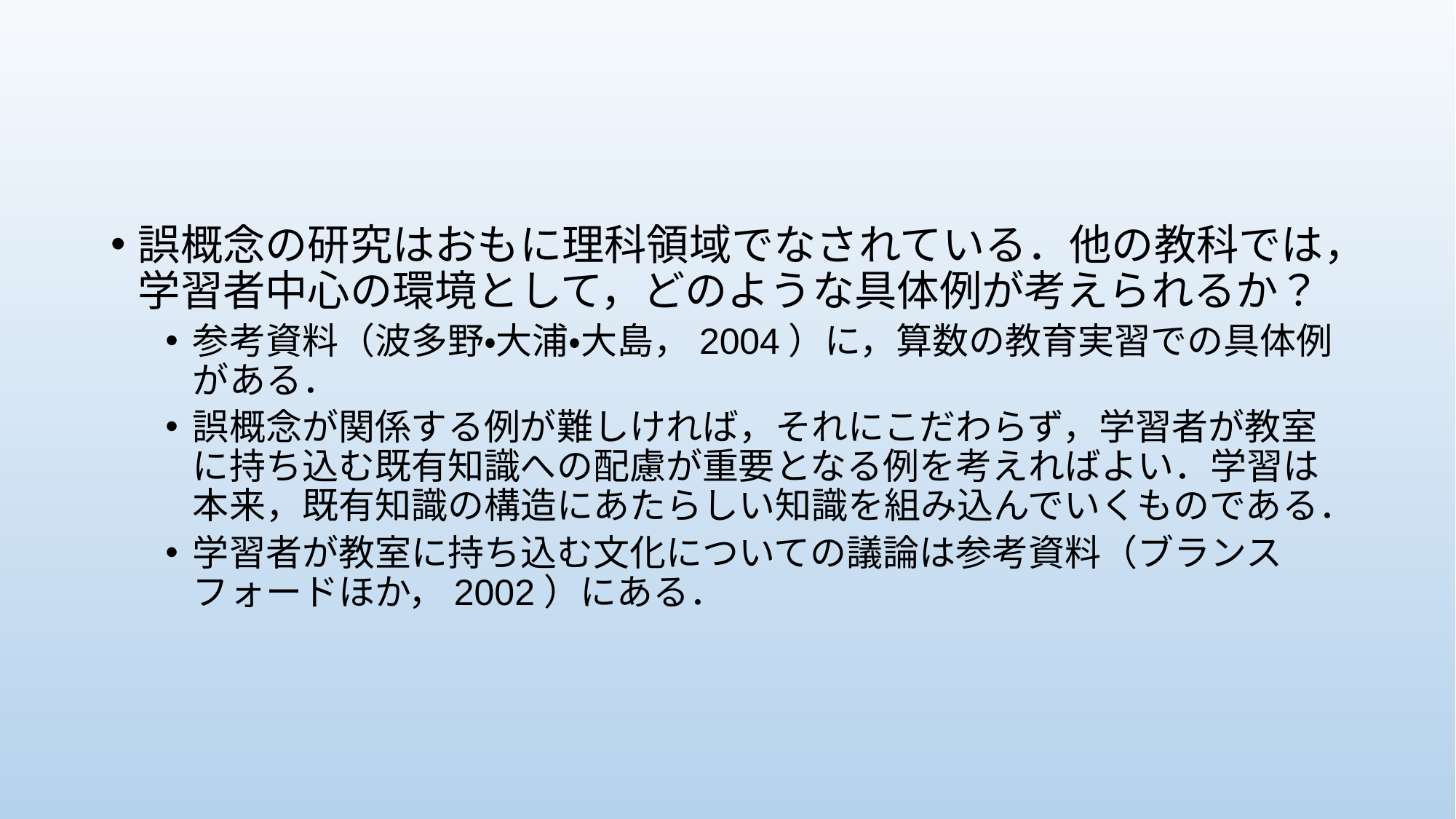

#
誤概念の研究はおもに理科領域でなされている．他の教科では，学習者中心の環境として，どのような具体例が考えられるか？
参考資料（波多野・大浦・大島，2004）に，算数の教育実習での具体例がある．
誤概念が関係する例が難しければ，それにこだわらず，学習者が教室に持ち込む既有知識への配慮が重要となる例を考えればよい．学習は本来，既有知識の構造にあたらしい知識を組み込んでいくものである．
学習者が教室に持ち込む文化についての議論は参考資料（ブランスフォードほか，2002）にある．